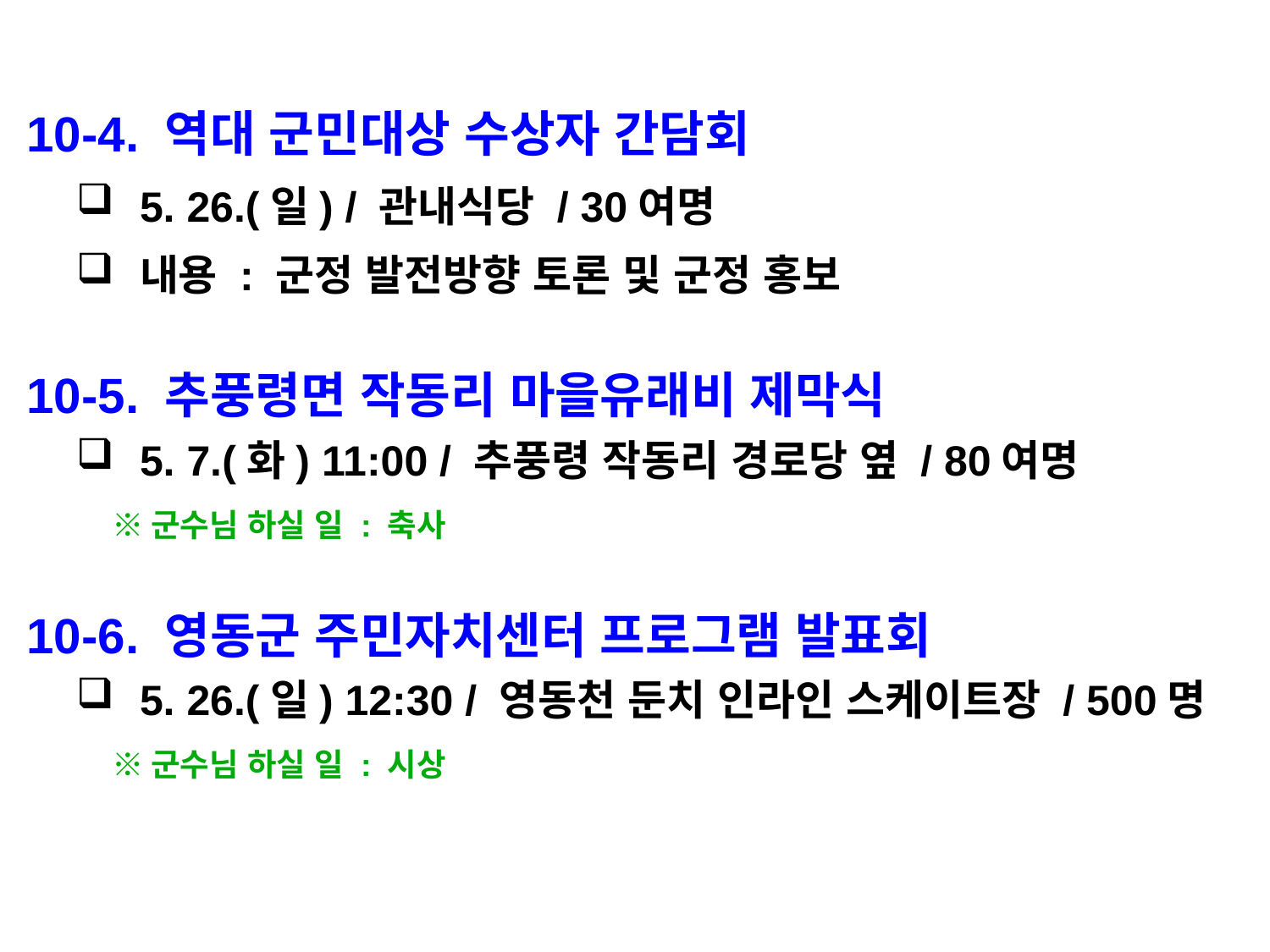

10-4. 역대 군민대상 수상자 간담회
5. 26.(일) / 관내식당 / 30여명
내용 : 군정 발전방향 토론 및 군정 홍보
 10-5. 추풍령면 작동리 마을유래비 제막식
5. 7.(화) 11:00 / 추풍령 작동리 경로당 옆 / 80여명
   ※군수님 하실 일 : 축사
 10-6. 영동군 주민자치센터 프로그램 발표회
5. 26.(일) 12:30 / 영동천 둔치 인라인 스케이트장 / 500명
   ※군수님 하실 일 : 시상